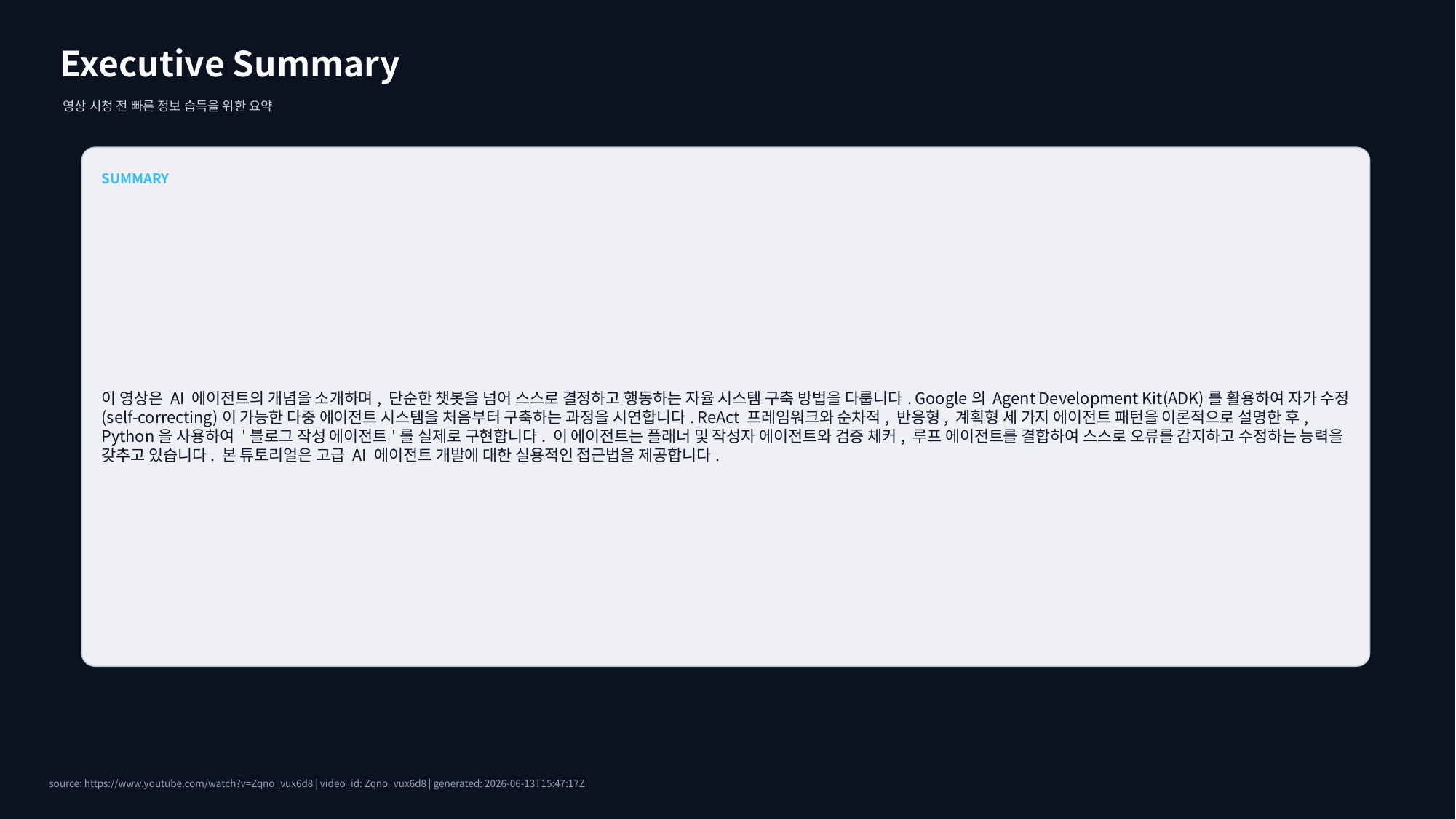

Executive Summary
영상 시청 전 빠른 정보 습득을 위한 요약

SUMMARY
이 영상은 AI 에이전트의 개념을 소개하며, 단순한 챗봇을 넘어 스스로 결정하고 행동하는 자율 시스템 구축 방법을 다룹니다. Google의 Agent Development Kit(ADK)를 활용하여 자가 수정(self-correcting)이 가능한 다중 에이전트 시스템을 처음부터 구축하는 과정을 시연합니다. ReAct 프레임워크와 순차적, 반응형, 계획형 세 가지 에이전트 패턴을 이론적으로 설명한 후, Python을 사용하여 '블로그 작성 에이전트'를 실제로 구현합니다. 이 에이전트는 플래너 및 작성자 에이전트와 검증 체커, 루프 에이전트를 결합하여 스스로 오류를 감지하고 수정하는 능력을 갖추고 있습니다. 본 튜토리얼은 고급 AI 에이전트 개발에 대한 실용적인 접근법을 제공합니다.
source: https://www.youtube.com/watch?v=Zqno_vux6d8 | video_id: Zqno_vux6d8 | generated: 2026-06-13T15:47:17Z